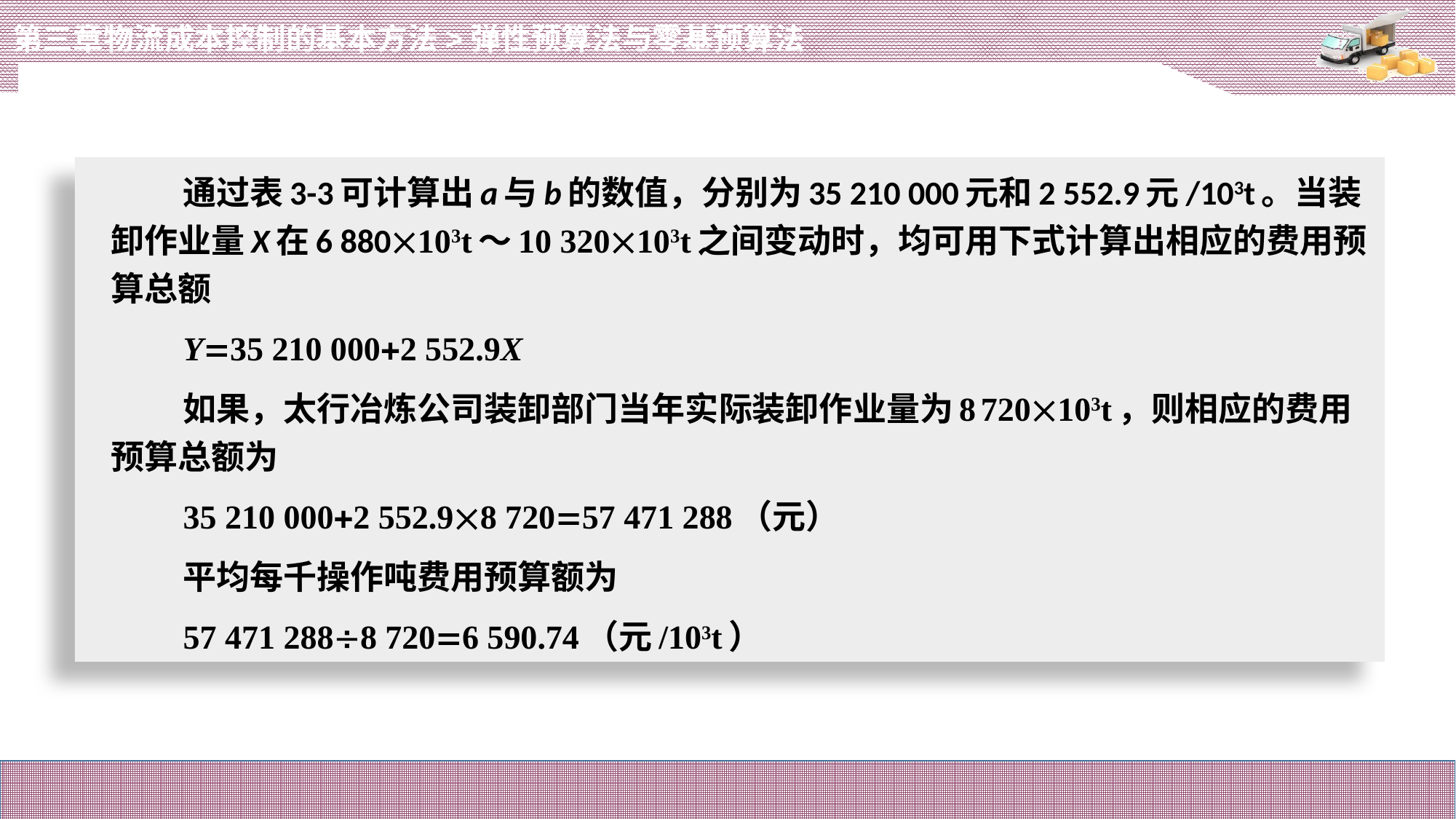

第三章物流成本控制的基本方法>弹性预算法与零基预算法
# 通过表3-3可计算出a与b的数值，分别为35 210 000元和2 552.9元/103t。当装卸作业量X在6 880×103t～10 320×103t之间变动时，均可用下式计算出相应的费用预算总额
Y=35 210 000+2 552.9X
如果，太行冶炼公司装卸部门当年实际装卸作业量为8 720×103t，则相应的费用预算总额为
35 210 000+2 552.9×8 720=57 471 288（元）
平均每千操作吨费用预算额为
57 471 288÷8 720=6 590.74（元/103t）